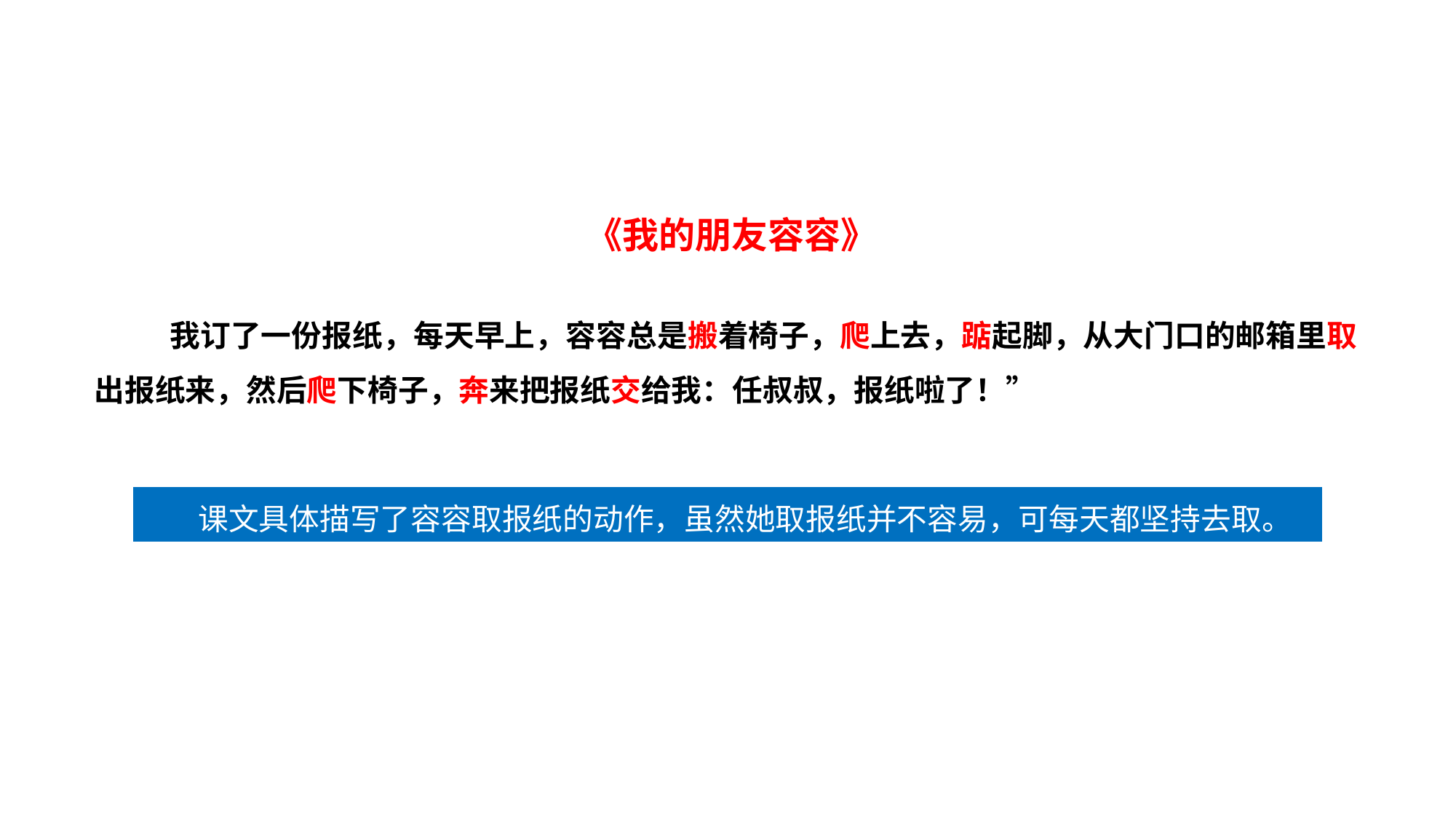

《我的朋友容容》
  我订了一份报纸，每天早上，容容总是搬着椅子，爬上去，踮起脚，从大门口的邮箱里取出报纸来，然后爬下椅子，奔来把报纸交给我：任叔叔，报纸啦了！”
       课文具体描写了容容取报纸的动作，虽然她取报纸并不容易，可每天都坚持去取。